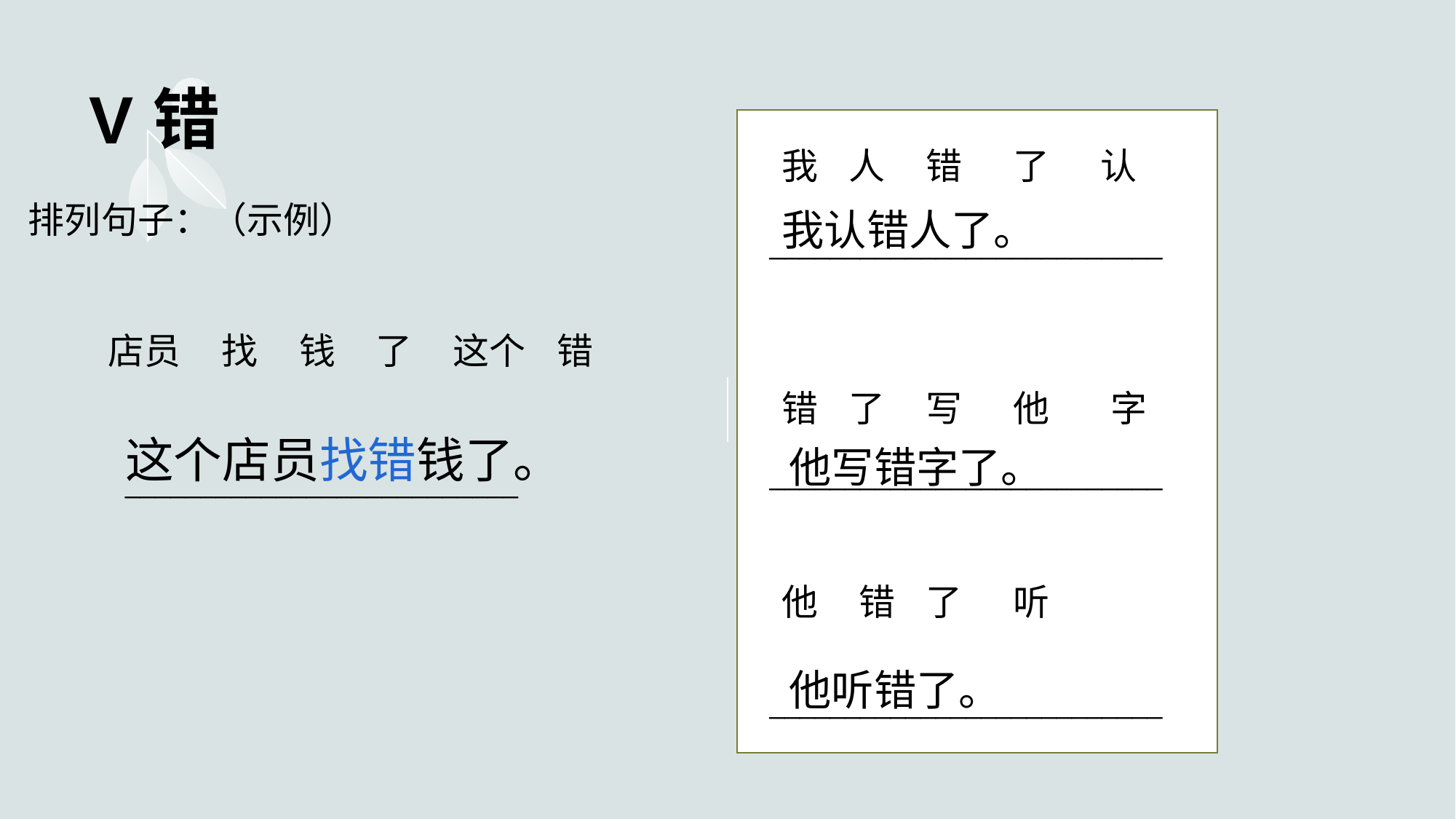

# V错

我   人    错     了     认
排列句子：（示例）

       店员    找    钱    了    这个   错

我认错人了。
__________________________

错   了    写     他      字
这个店员找错钱了。
他写错字了。
__________________________
__________________________
他    错   了     听
他听错了。
__________________________